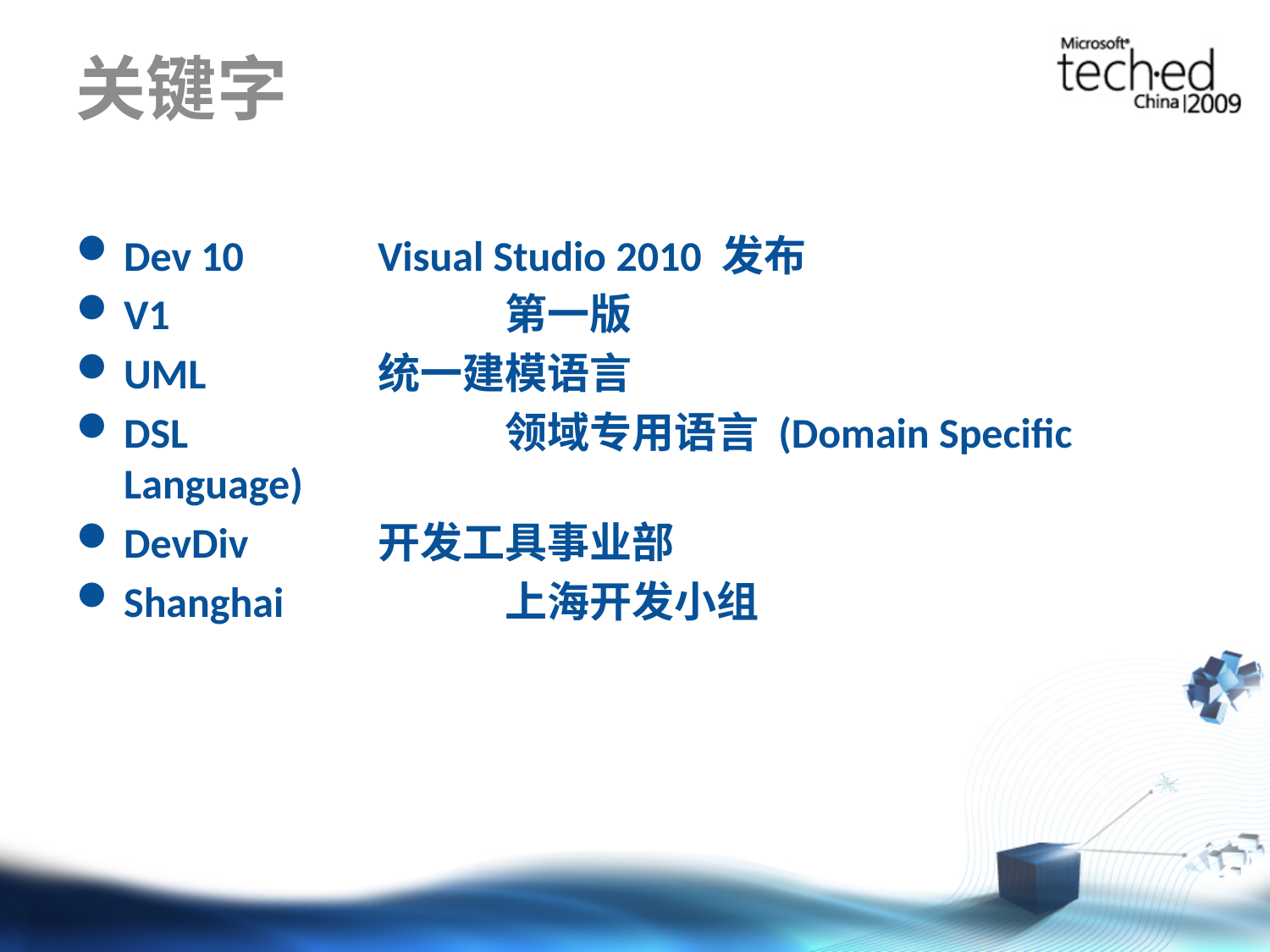

# 关键字
Dev 10		Visual Studio 2010 发布
V1			第一版
UML		统一建模语言
DSL			领域专用语言 (Domain Specific Language)
DevDiv		开发工具事业部
Shanghai		上海开发小组